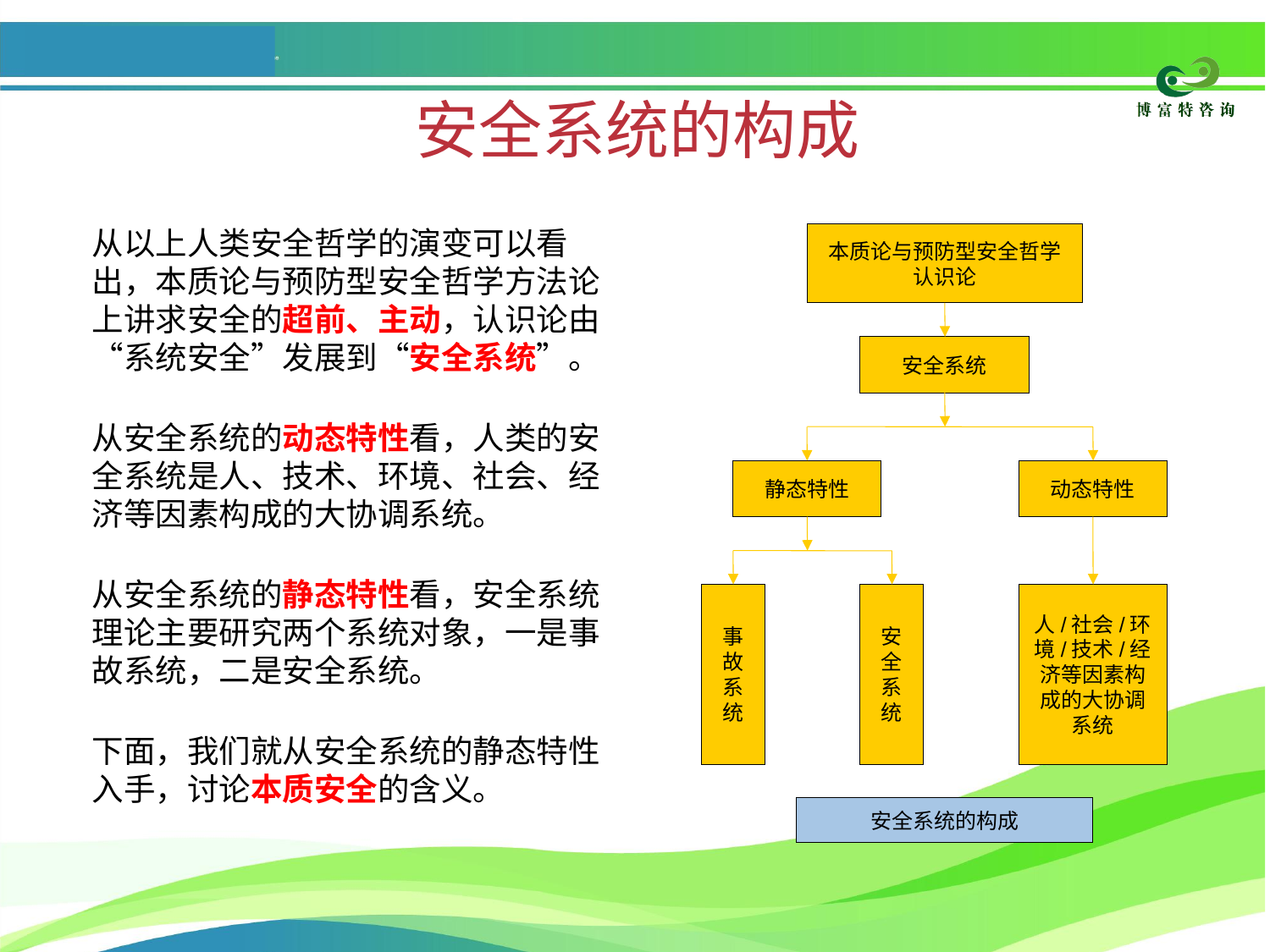

# 安全系统的构成

本质论与预防型安全哲学认识论

安全系统

静态特性
动态特性

人/社会/环境/技术/经济等因素构成的大协调系统

事故系统
安全系统
安全系统的构成
从以上人类安全哲学的演变可以看出，本质论与预防型安全哲学方法论上讲求安全的超前、主动，认识论由“系统安全”发展到“安全系统”。
从安全系统的动态特性看，人类的安全系统是人、技术、环境、社会、经济等因素构成的大协调系统。
从安全系统的静态特性看，安全系统理论主要研究两个系统对象，一是事故系统，二是安全系统。
下面，我们就从安全系统的静态特性入手，讨论本质安全的含义。